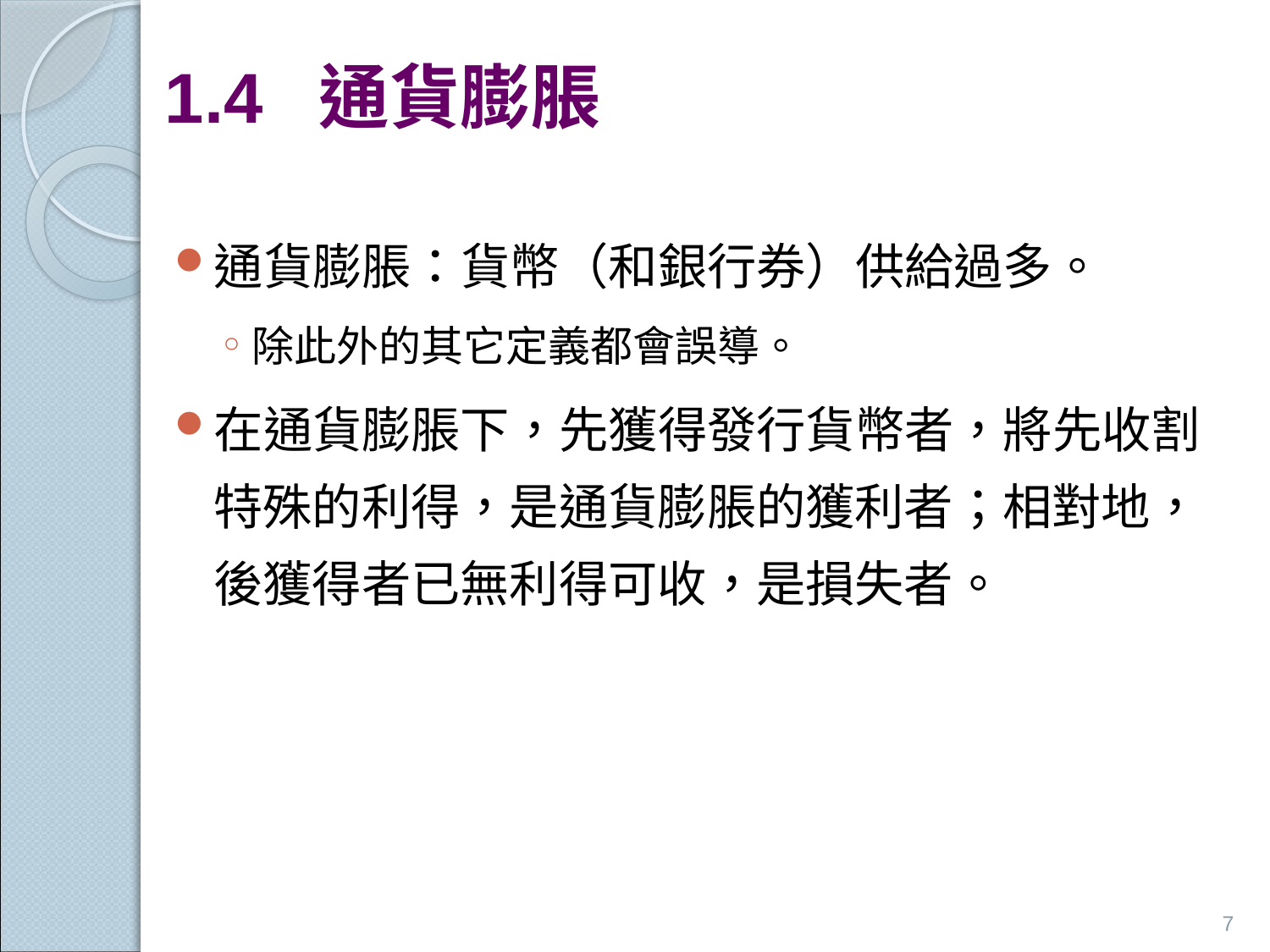

# 1.4  通貨膨脹
通貨膨脹：貨幣（和銀行券）供給過多。
除此外的其它定義都會誤導。
在通貨膨脹下，先獲得發行貨幣者，將先收割特殊的利得，是通貨膨脹的獲利者；相對地，後獲得者已無利得可收，是損失者。
7